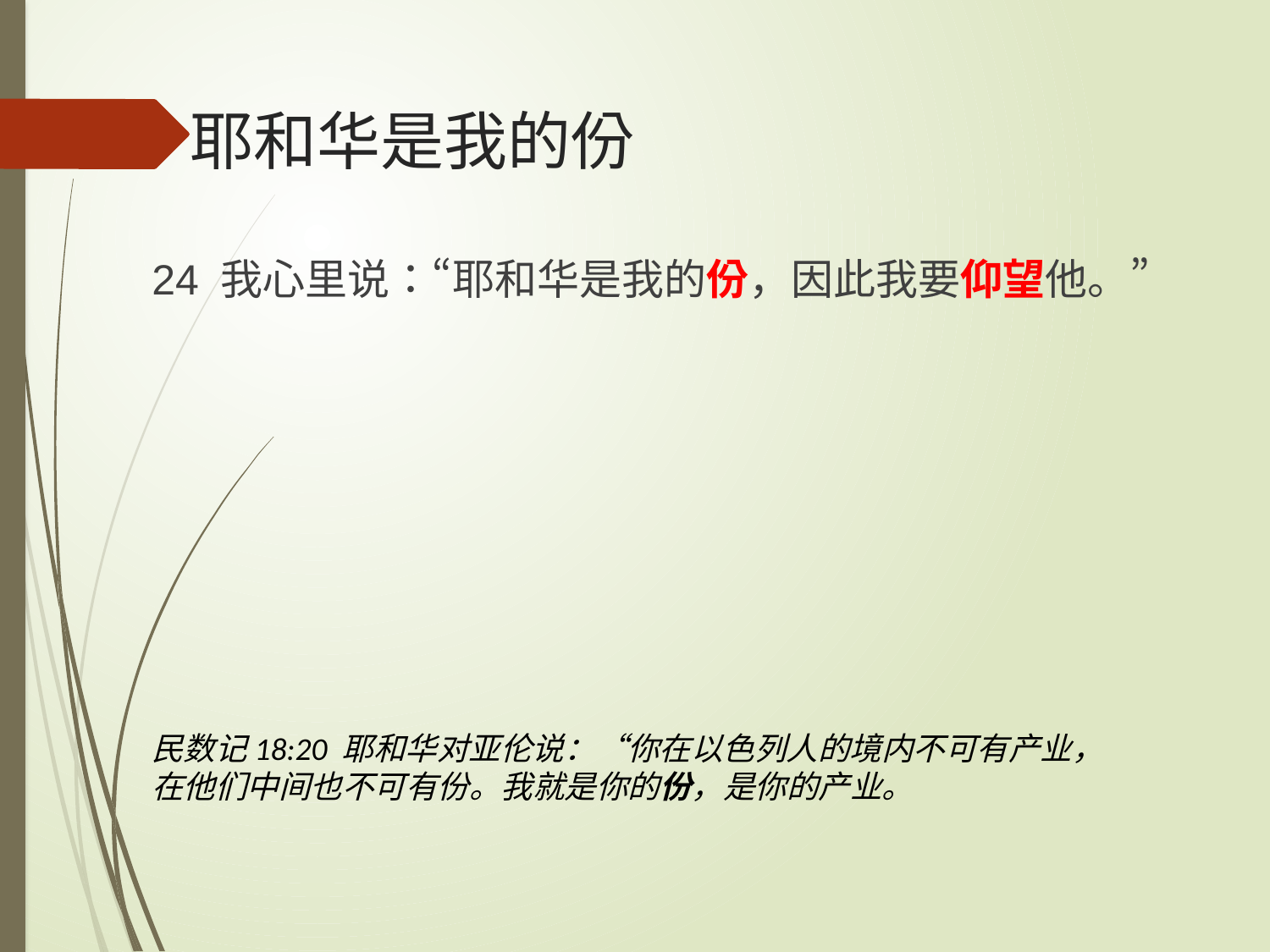

# 耶和华是我的份
24 我心里说：“耶和华是我的份，因此我要仰望他。”

民数记18:20 耶和华对亚伦说：“你在以色列人的境内不可有产业，在他们中间也不可有份。我就是你的份，是你的产业。